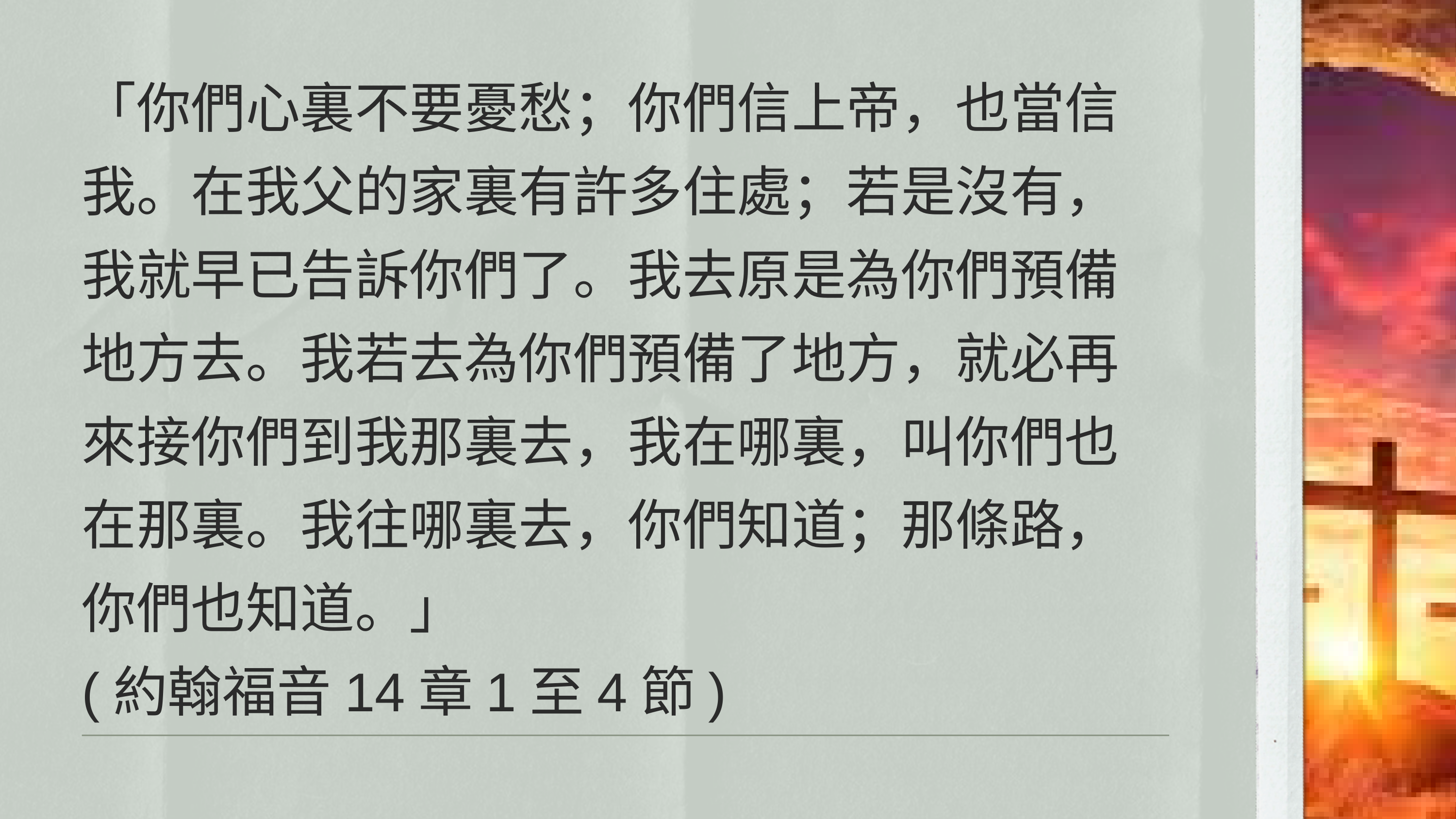

「你們心裏不要憂愁；你們信上帝，也當信我。在我父的家裏有許多住處；若是沒有，我就早已告訴你們了。我去原是為你們預備地方去。我若去為你們預備了地方，就必再來接你們到我那裏去，我在哪裏，叫你們也在那裏。我往哪裏去，你們知道；那條路，你們也知道。」
(約翰福音14章1至4節)